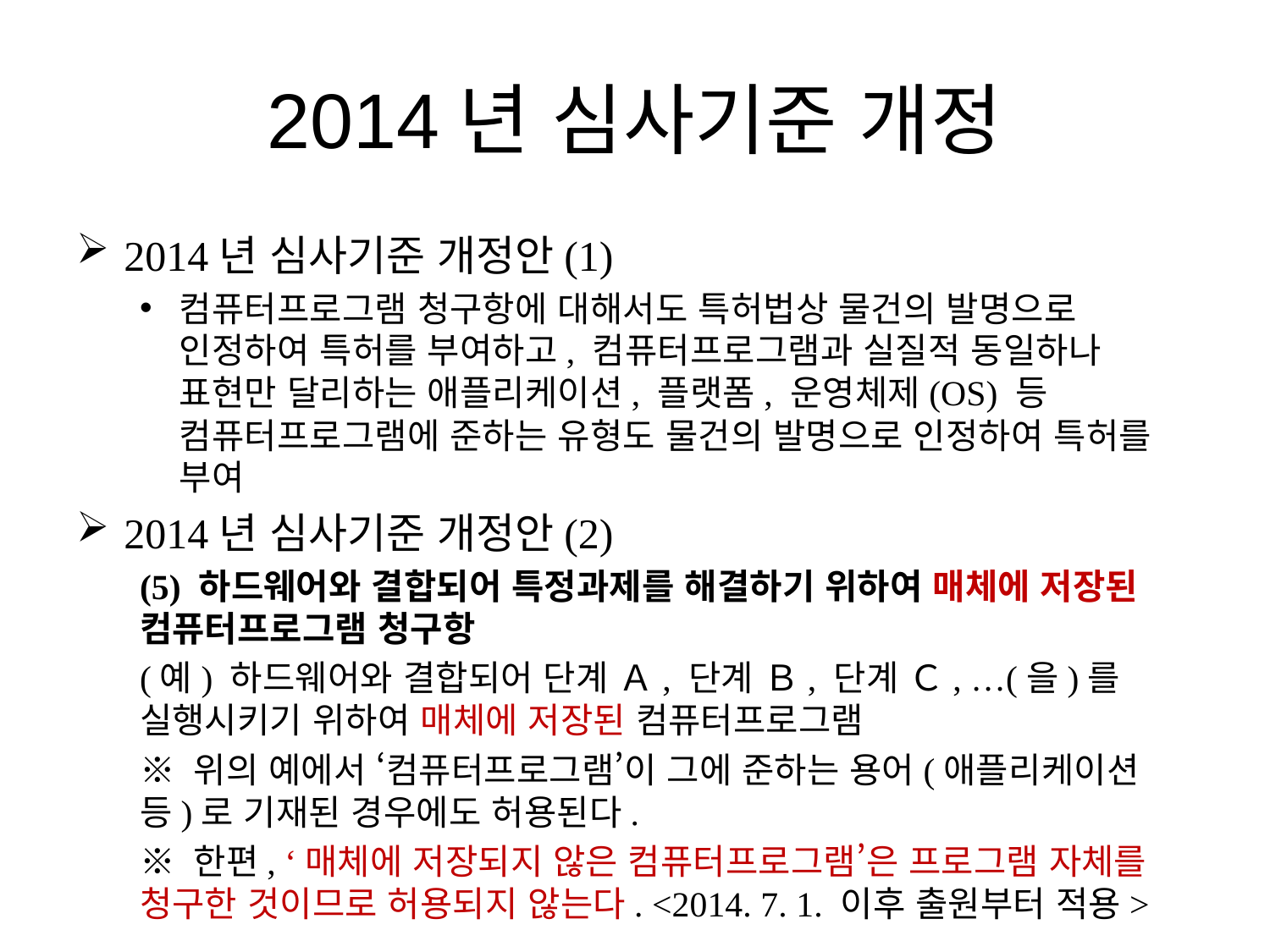

# 2014년 심사기준 개정
2014년 심사기준 개정안(1)
컴퓨터프로그램 청구항에 대해서도 특허법상 물건의 발명으로 인정하여 특허를 부여하고, 컴퓨터프로그램과 실질적 동일하나 표현만 달리하는 애플리케이션, 플랫폼, 운영체제(OS) 등 컴퓨터프로그램에 준하는 유형도 물건의 발명으로 인정하여 특허를 부여
2014년 심사기준 개정안(2)
(5) 하드웨어와 결합되어 특정과제를 해결하기 위하여 매체에 저장된 컴퓨터프로그램 청구항
(예) 하드웨어와 결합되어 단계 Ａ, 단계 Ｂ, 단계 Ｃ, …(을)를 실행시키기 위하여 매체에 저장된 컴퓨터프로그램
※ 위의 예에서 ‘컴퓨터프로그램’이 그에 준하는 용어(애플리케이션 등)로 기재된 경우에도 허용된다.
※ 한편, ‘매체에 저장되지 않은 컴퓨터프로그램’은 프로그램 자체를 청구한 것이므로 허용되지 않는다. <2014. 7. 1. 이후 출원부터 적용>